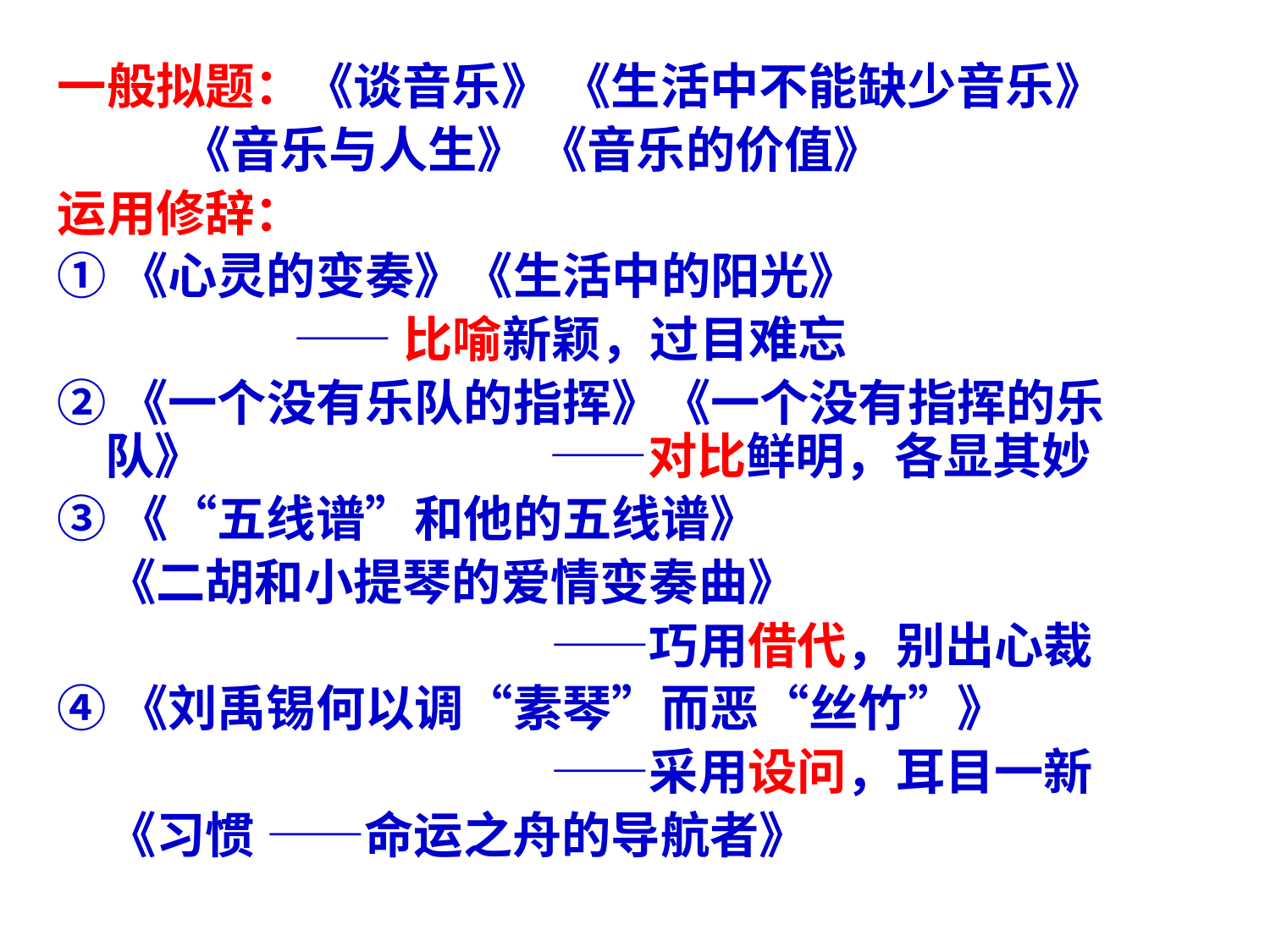

一般拟题：《谈音乐》 《生活中不能缺少音乐》
          《音乐与人生》 《音乐的价值》
运用修辞：
①《心灵的变奏》《生活中的阳光》
                     ——比喻新颖，过目难忘
②《一个没有乐队的指挥》《一个没有指挥的乐队》　　　　　　　——对比鲜明，各显其妙
③《“五线谱”和他的五线谱》
　《二胡和小提琴的爱情变奏曲》
　　　　　　　　　　——巧用借代，别出心裁
④《刘禹锡何以调“素琴”而恶“丝竹”》
　　　　　　　　　　——采用设问，耳目一新
　《习惯 ——命运之舟的导航者》